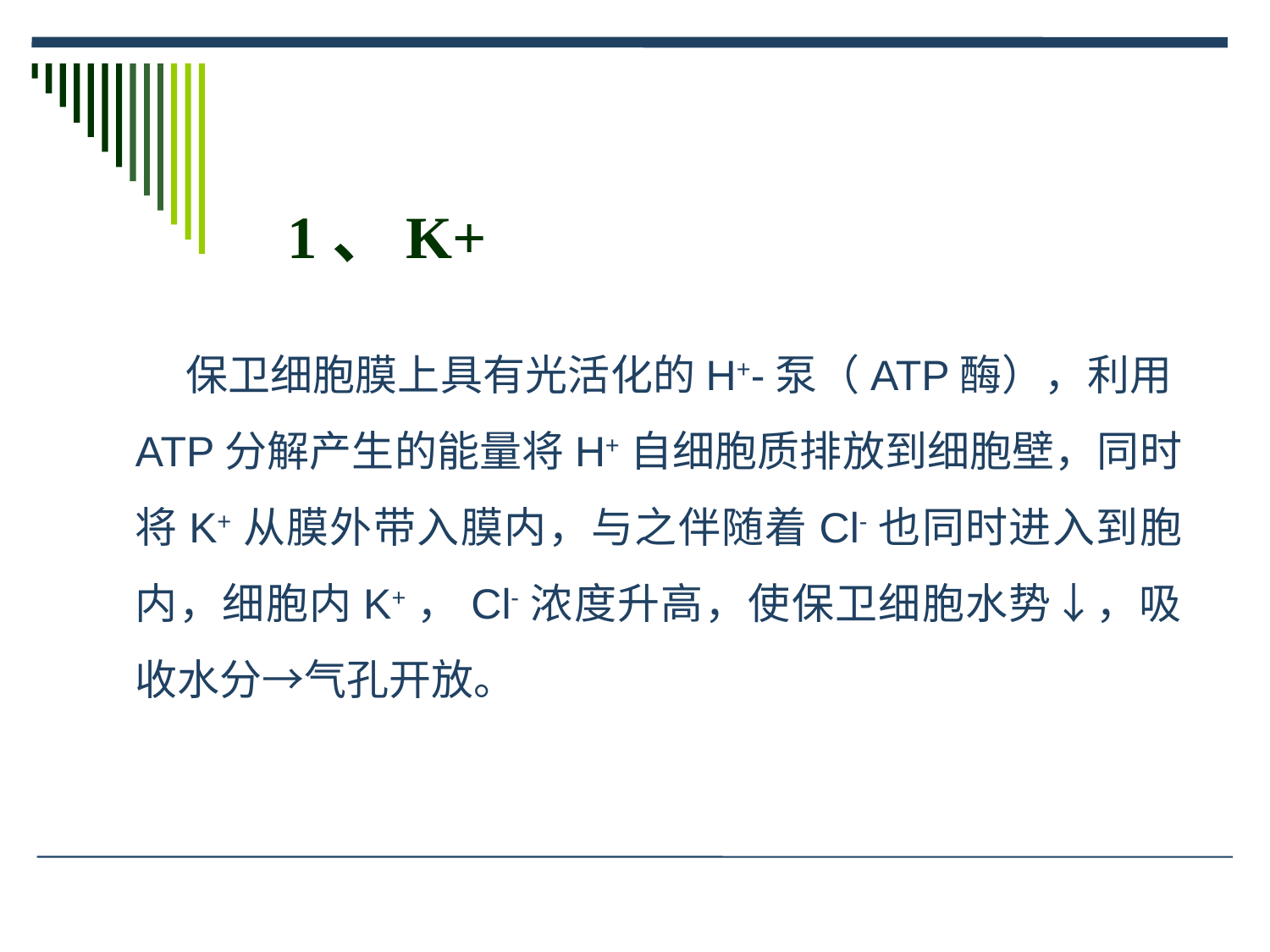

# 1、K+
         保卫细胞膜上具有光活化的H+-泵（ATP酶），利用ATP分解产生的能量将H+自细胞质排放到细胞壁，同时将K+从膜外带入膜内，与之伴随着Cl-也同时进入到胞内，细胞内K+，Cl-浓度升高，使保卫细胞水势↓，吸收水分→气孔开放。